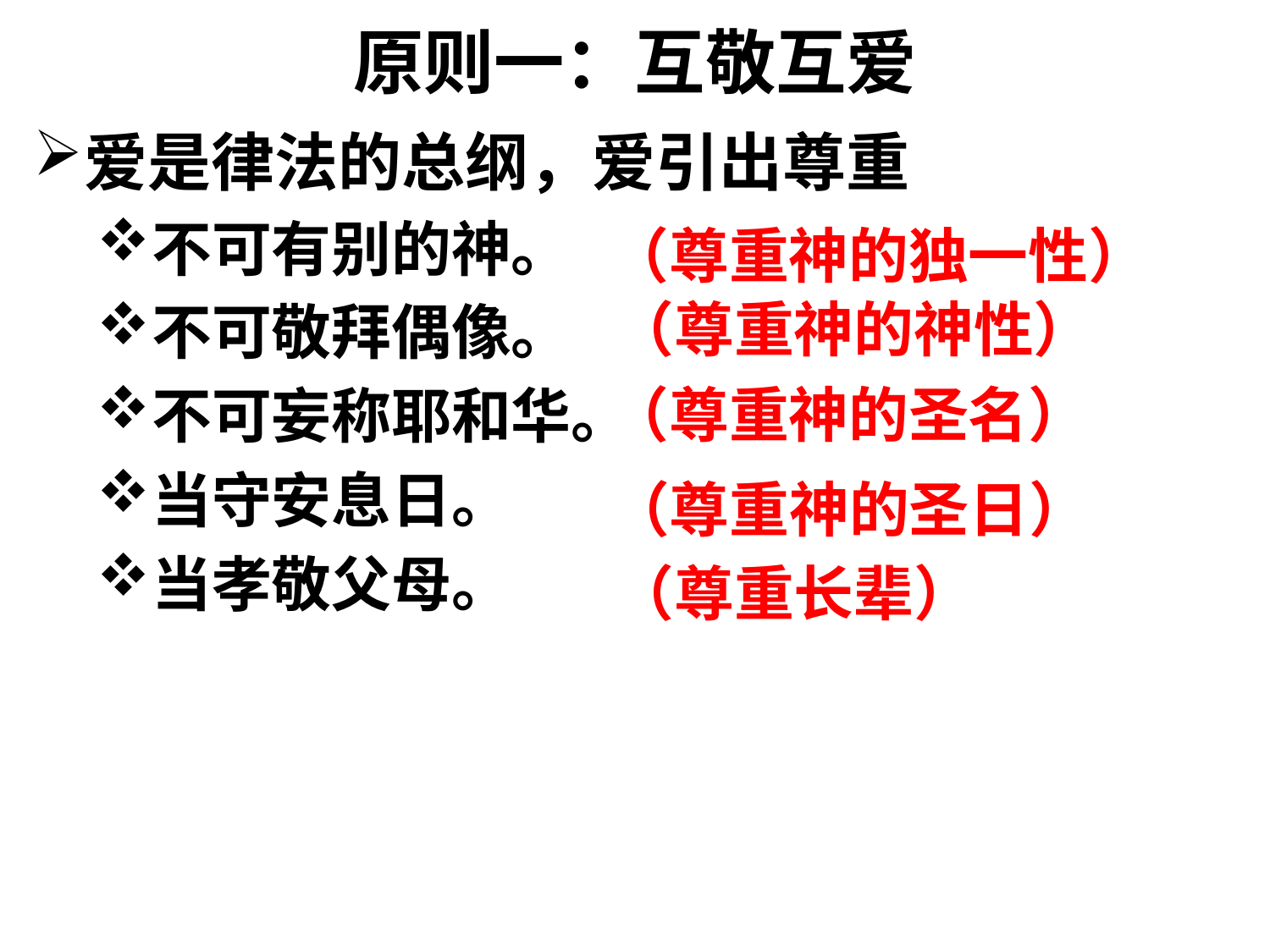

# 原则一：互敬互爱
爱是律法的总纲，爱引出尊重
不可有别的神。
不可敬拜偶像。
不可妄称耶和华。
当守安息日。
当孝敬父母。

（尊重神的独一性）
（尊重神的神性）
（尊重神的圣名）
（尊重神的圣日）
（尊重长辈）